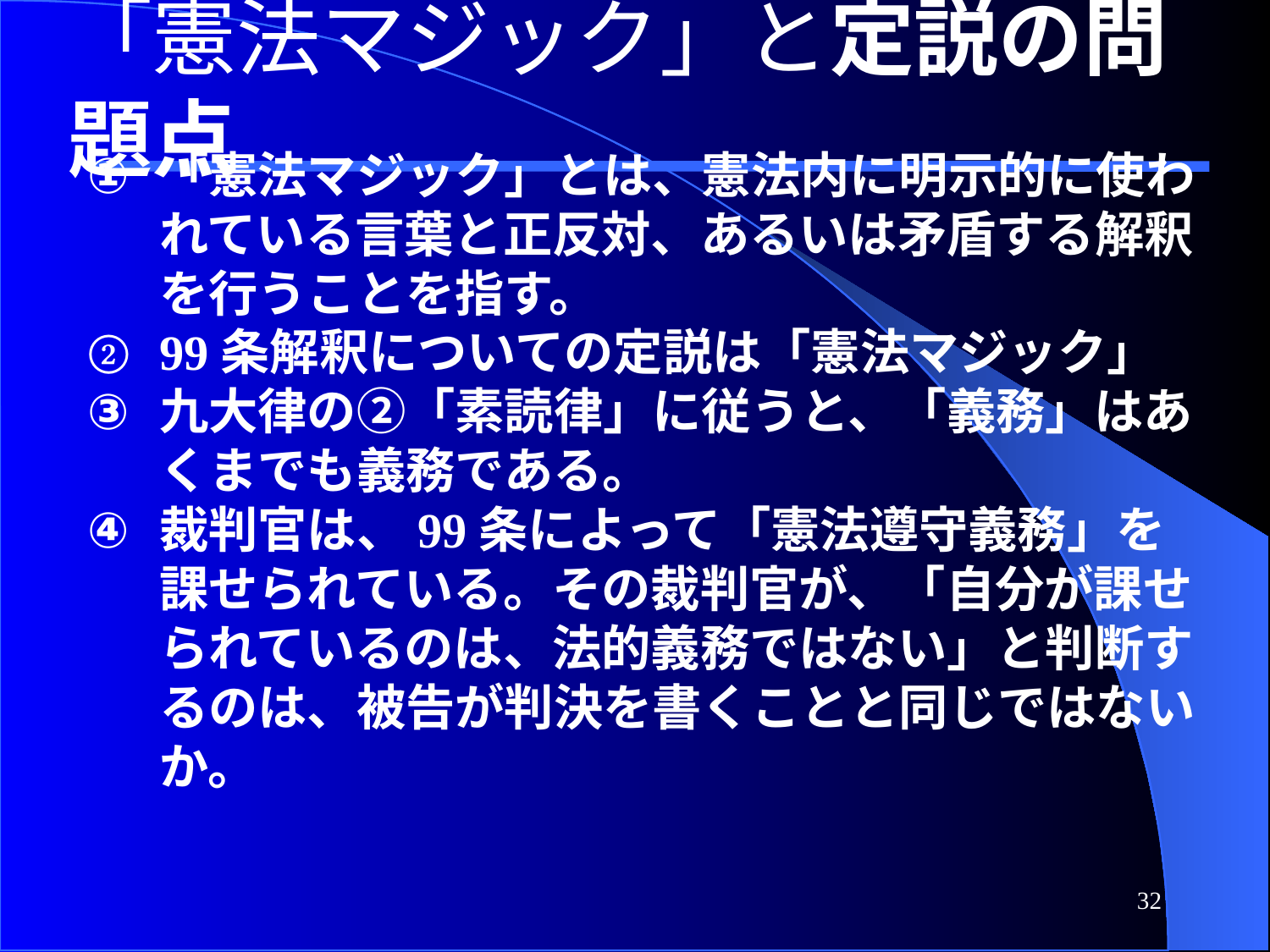

「憲法マジック」と定説の問題点

「憲法マジック」とは、憲法内に明示的に使われている言葉と正反対、あるいは矛盾する解釈を行うことを指す。
99条解釈についての定説は「憲法マジック」
九大律の②「素読律」に従うと、「義務」はあくまでも義務である。
裁判官は、99条によって「憲法遵守義務」を課せられている。その裁判官が、「自分が課せられているのは、法的義務ではない」と判断するのは、被告が判決を書くことと同じではないか。

32